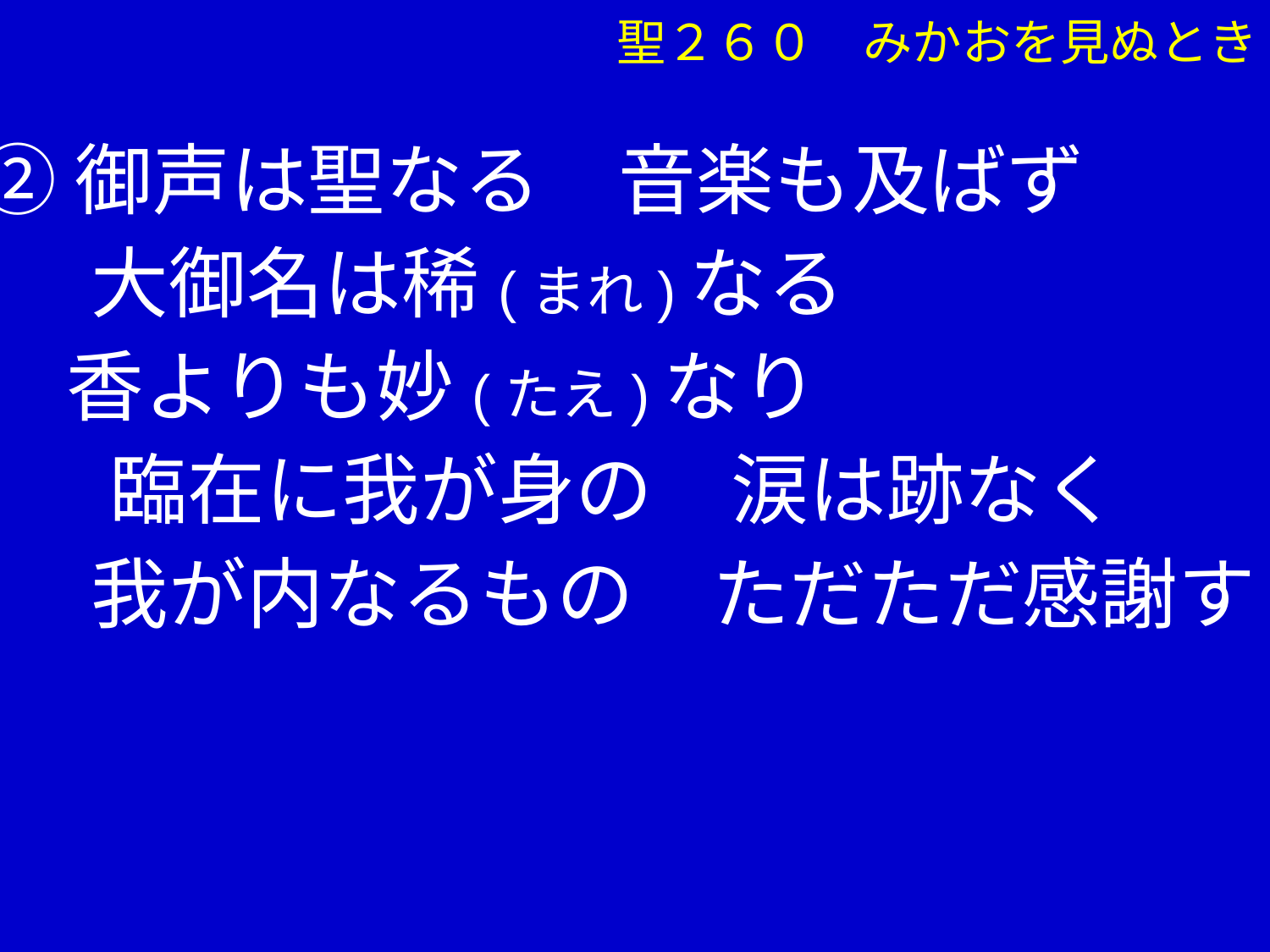

聖２６０　みかおを見ぬとき
②御声は聖なる　音楽も及ばず
　  大御名は稀(まれ)なる
    香よりも妙(たえ)なり
  　臨在に我が身の　涙は跡なく
　  我が内なるもの　ただただ感謝す